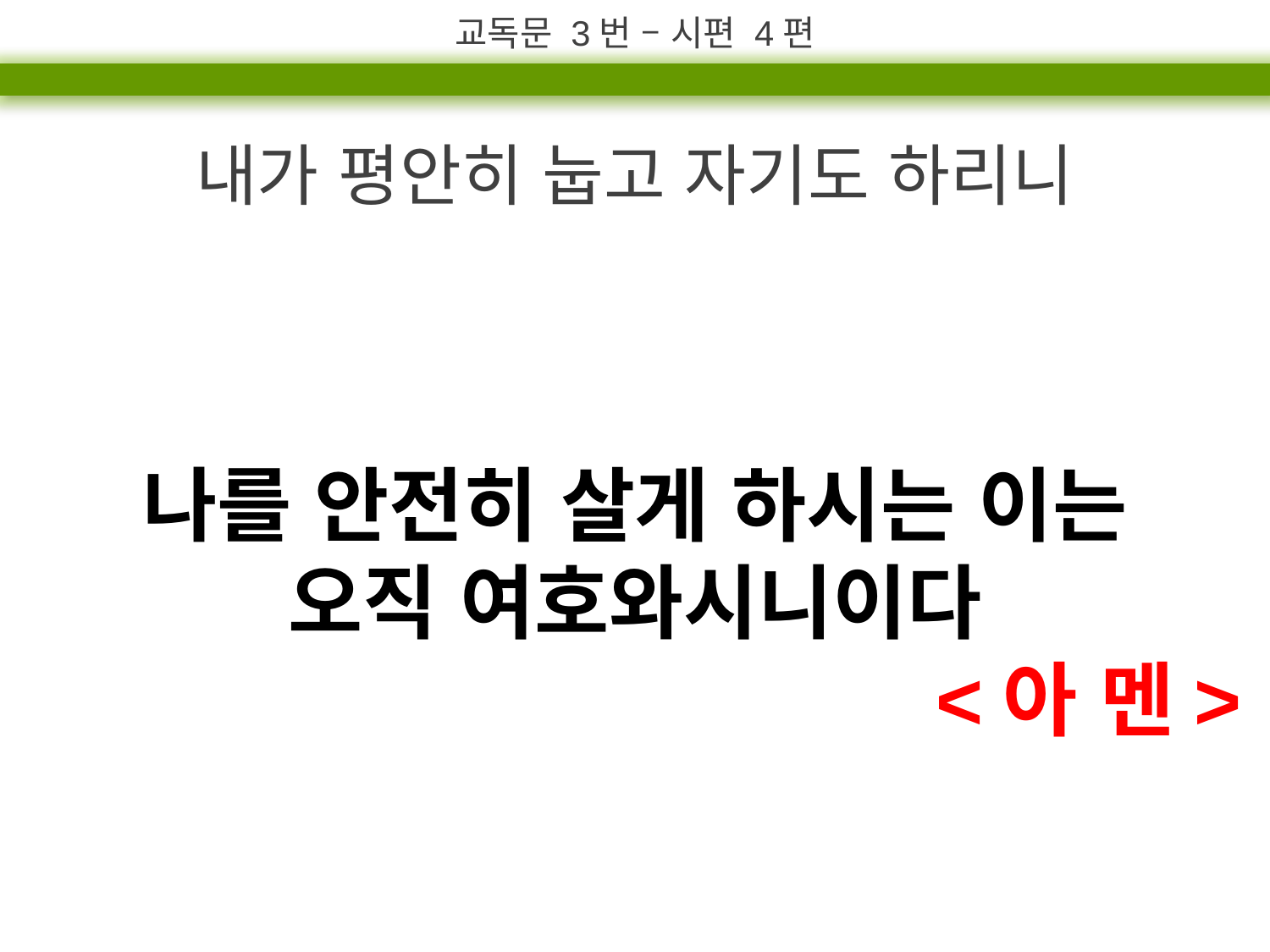

교독문 3번 – 시편 4편

내가 평안히 눕고 자기도 하리니
나를 안전히 살게 하시는 이는
오직 여호와시니이다
<아 멘>